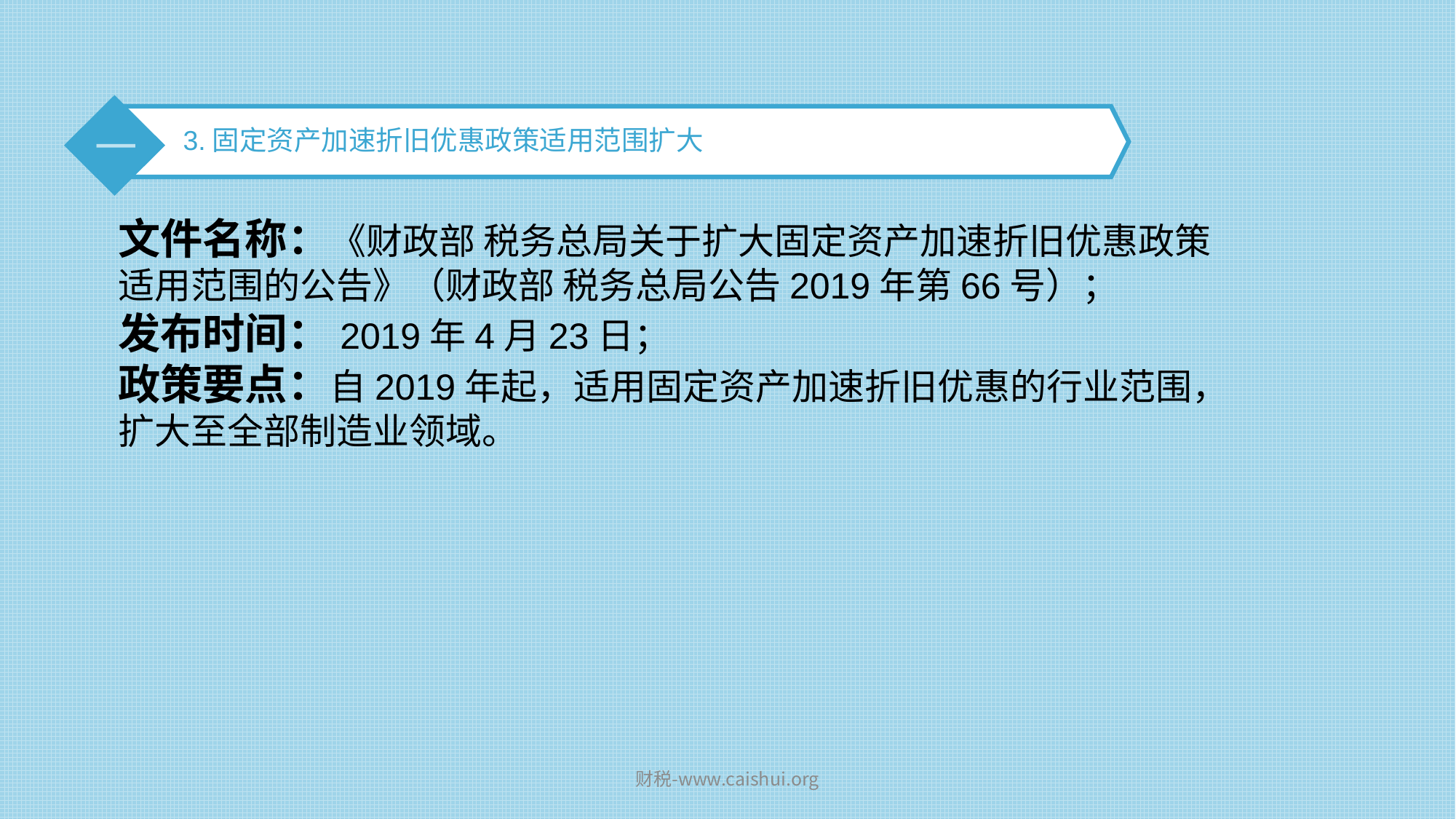

一
3.固定资产加速折旧优惠政策适用范围扩大
文件名称：《财政部 税务总局关于扩大固定资产加速折旧优惠政策适用范围的公告》（财政部 税务总局公告2019年第66号）；
发布时间：2019年4月23日；
政策要点：自2019年起，适用固定资产加速折旧优惠的行业范围，扩大至全部制造业领域。
财税-www.caishui.org